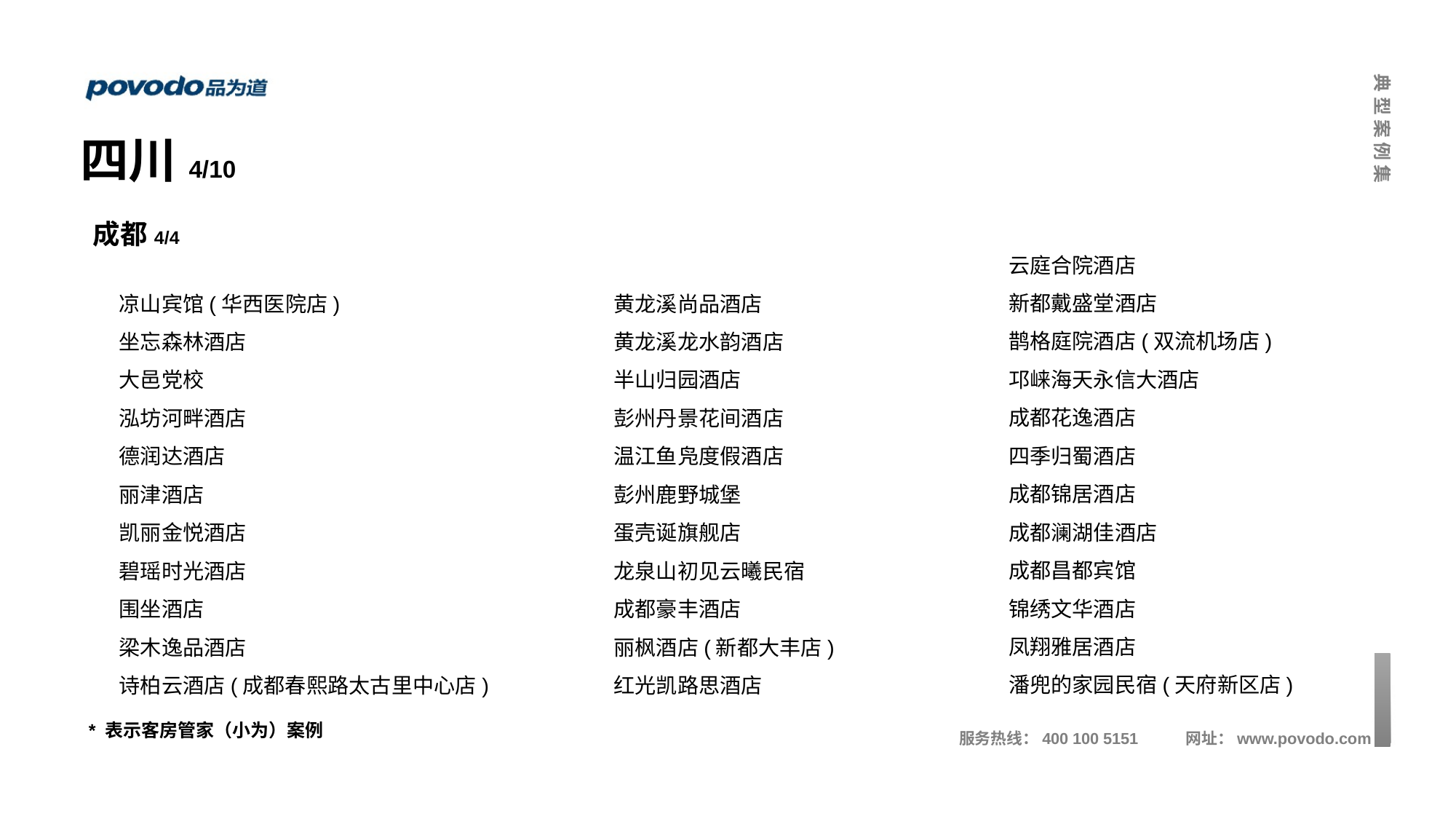

四川4/10
成都4/4
云庭合院酒店
新都戴盛堂酒店
鹊格庭院酒店(双流机场店)
邛崃海天永信大酒店
成都花逸酒店
四季归蜀酒店
成都锦居酒店
成都澜湖佳酒店
成都昌都宾馆
锦绣文华酒店
凤翔雅居酒店
潘兜的家园民宿(天府新区店)
黄龙溪尚品酒店
黄龙溪龙水韵酒店
半山归园酒店
彭州丹景花间酒店
温江鱼凫度假酒店
彭州鹿野城堡
蛋壳诞旗舰店
龙泉山初见云曦民宿
成都豪丰酒店
丽枫酒店(新都大丰店)
红光凯路思酒店
凉山宾馆(华西医院店)
坐忘森林酒店
大邑党校
泓坊河畔酒店
德润达酒店
丽津酒店
凯丽金悦酒店
碧瑶时光酒店
围坐酒店
梁木逸品酒店
诗柏云酒店(成都春熙路太古里中心店)